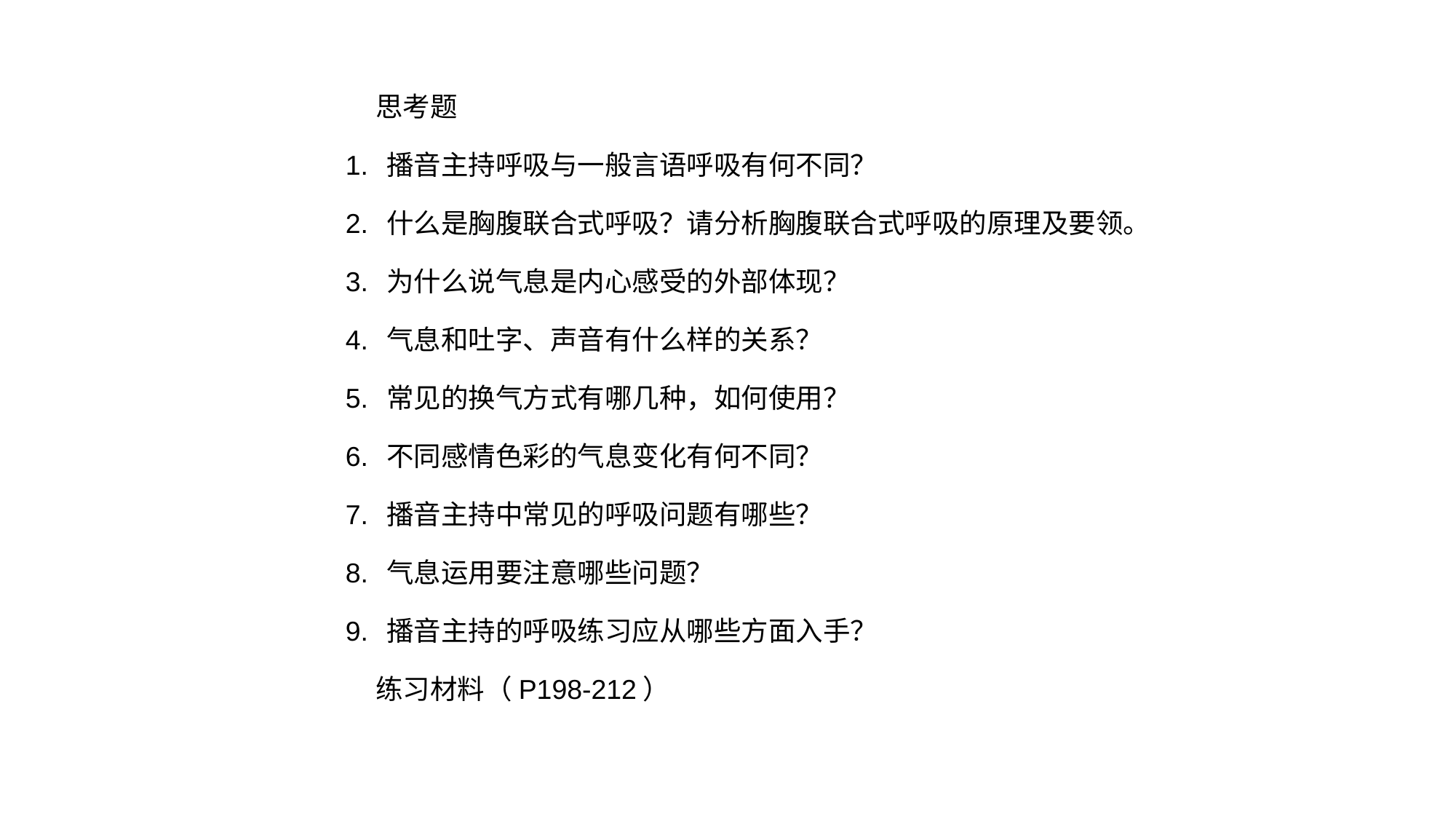

思考题
播音主持呼吸与一般言语呼吸有何不同？
什么是胸腹联合式呼吸？请分析胸腹联合式呼吸的原理及要领。
为什么说气息是内心感受的外部体现？
气息和吐字、声音有什么样的关系？
常见的换气方式有哪几种，如何使用？
不同感情色彩的气息变化有何不同？
播音主持中常见的呼吸问题有哪些？
气息运用要注意哪些问题？
播音主持的呼吸练习应从哪些方面入手？
练习材料（P198-212）